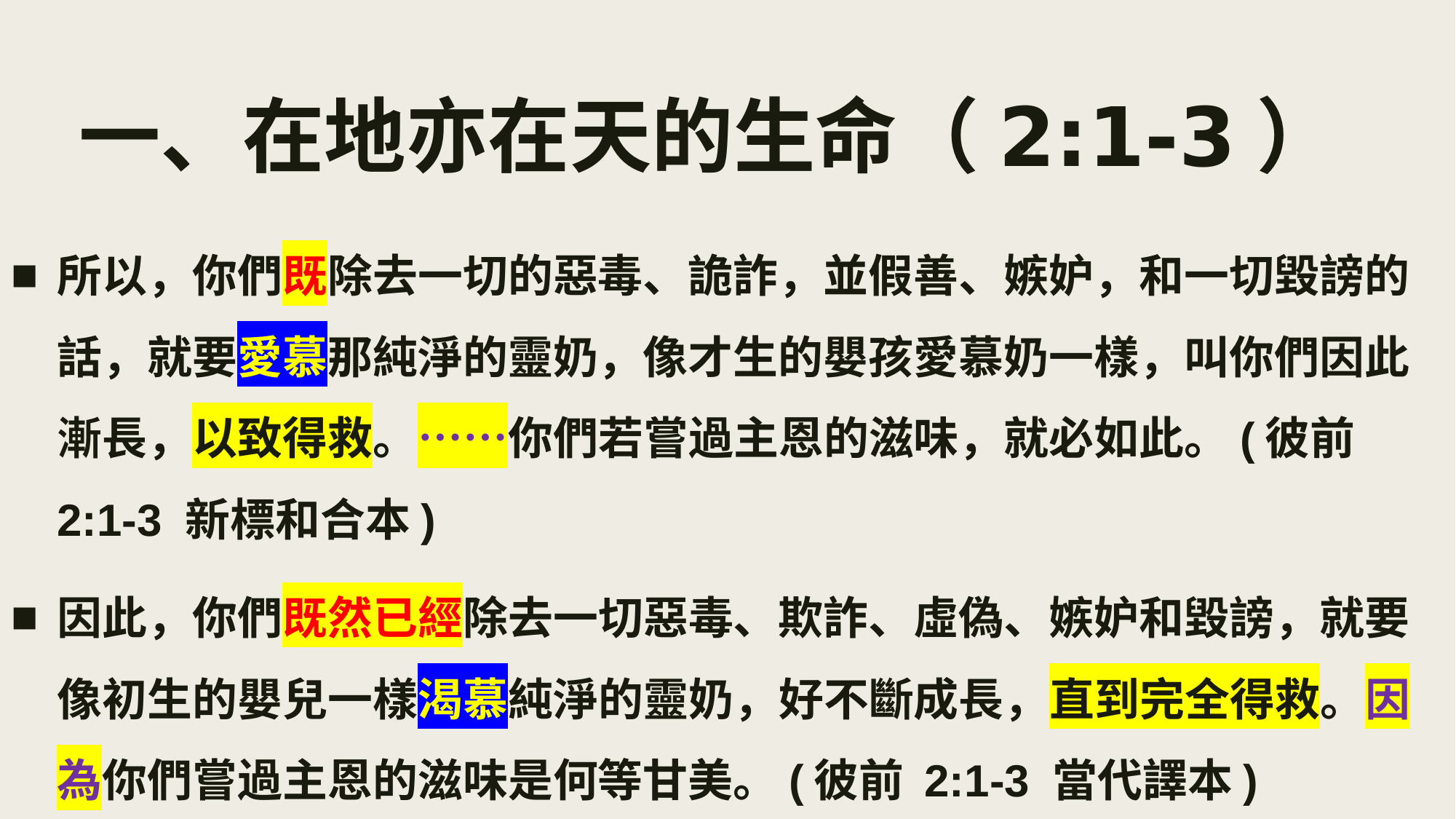

# 一、在地亦在天的生命（2:1-3）
所以，你們既除去一切的惡毒、詭詐，並假善、嫉妒，和一切毀謗的話，就要愛慕那純淨的靈奶，像才生的嬰孩愛慕奶一樣，叫你們因此漸長，以致得救。……你們若嘗過主恩的滋味，就必如此。(彼前 2:1-3 新標和合本)
因此，你們既然已經除去一切惡毒、欺詐、虛偽、嫉妒和毀謗，就要像初生的嬰兒一樣渴慕純淨的靈奶，好不斷成長，直到完全得救。因為你們嘗過主恩的滋味是何等甘美。(彼前 2:1-3 當代譯本)